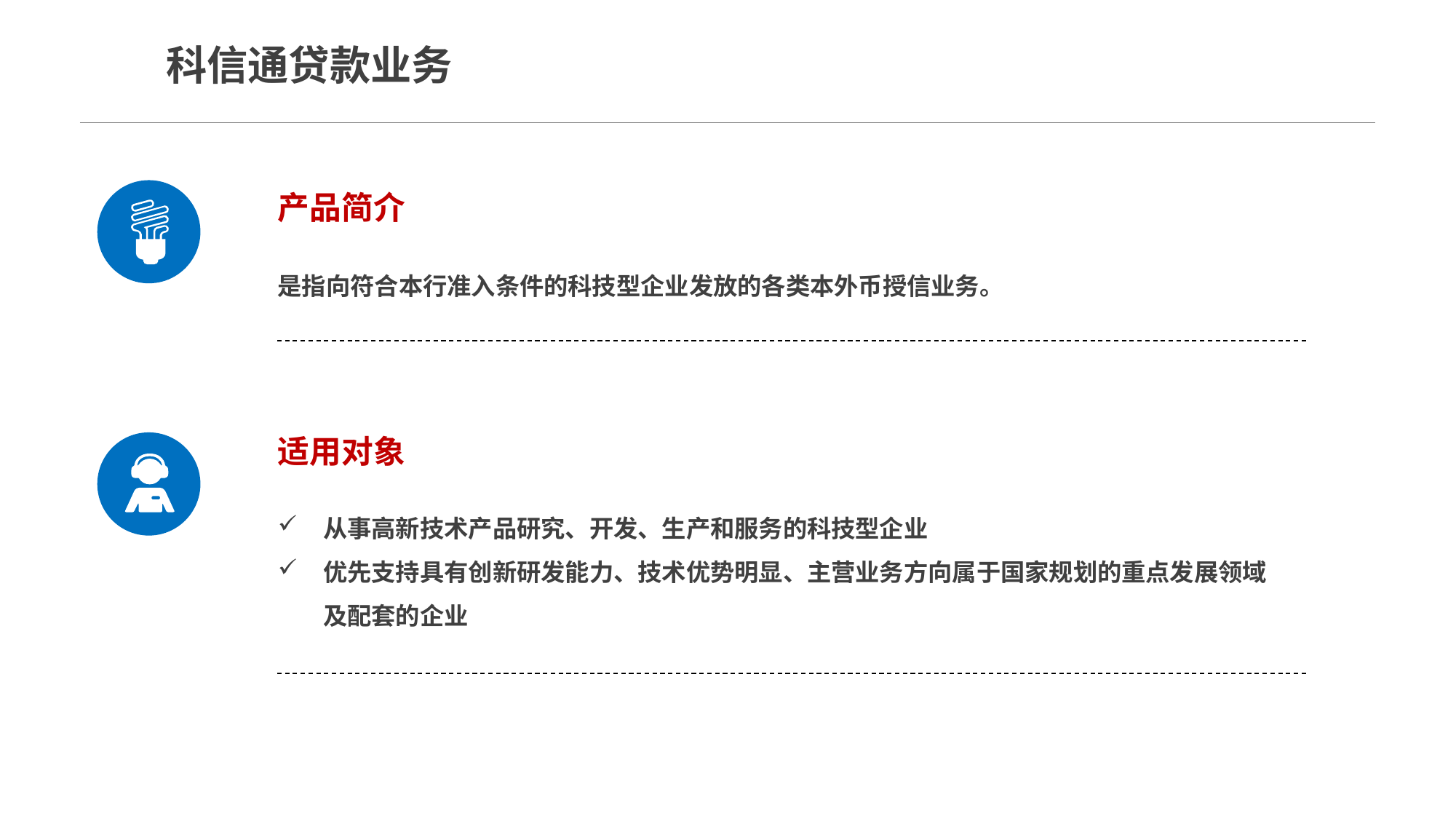

科信通贷款业务

产品简介
是指向符合本行准入条件的科技型企业发放的各类本外币授信业务。
适用对象

从事高新技术产品研究、开发、生产和服务的科技型企业
优先支持具有创新研发能力、技术优势明显、主营业务方向属于国家规划的重点发展领域及配套的企业